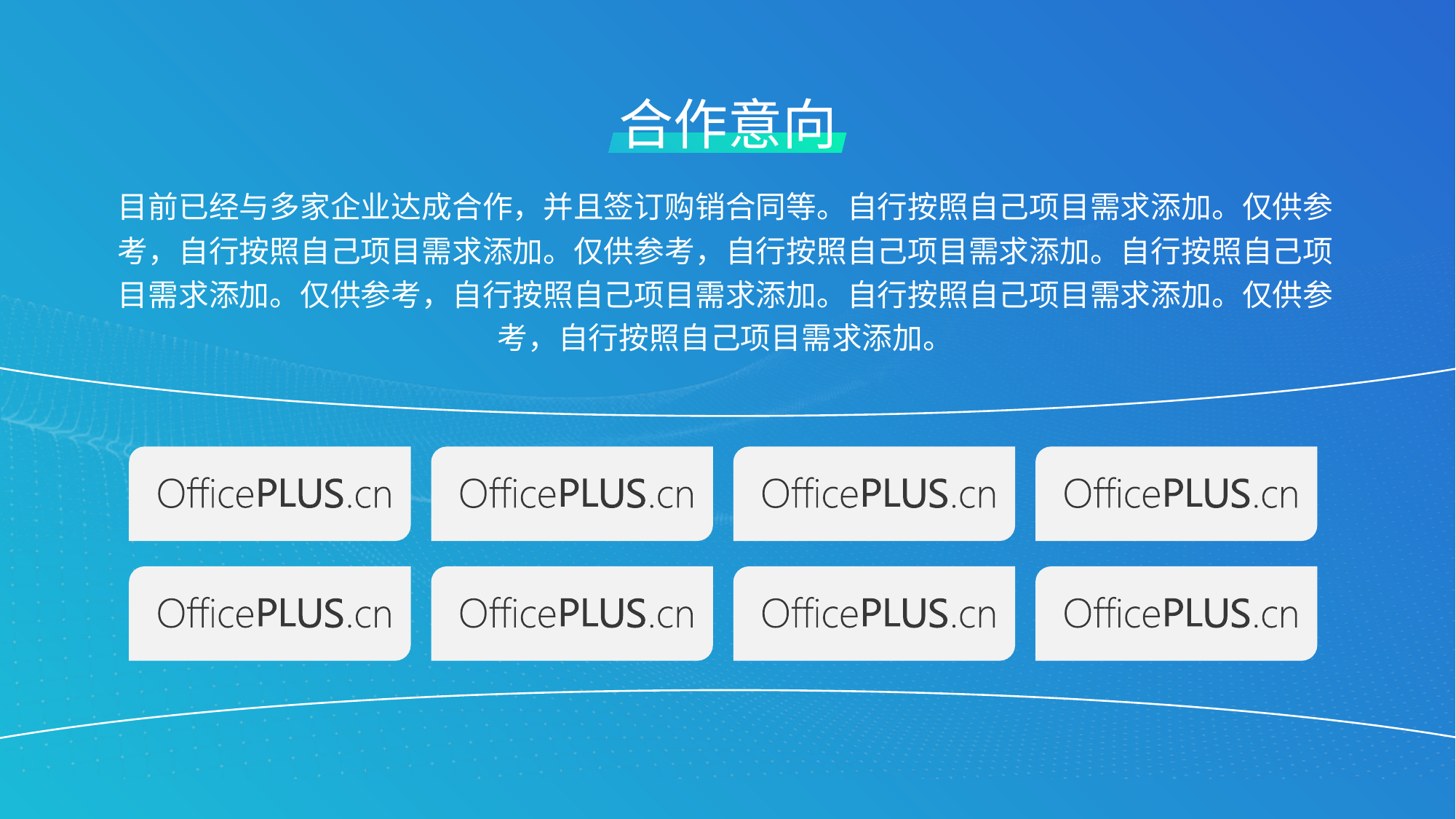

合作意向

目前已经与多家企业达成合作，并且签订购销合同等。自行按照自己项目需求添加。仅供参考，自行按照自己项目需求添加。仅供参考，自行按照自己项目需求添加。自行按照自己项目需求添加。仅供参考，自行按照自己项目需求添加。自行按照自己项目需求添加。仅供参考，自行按照自己项目需求添加。